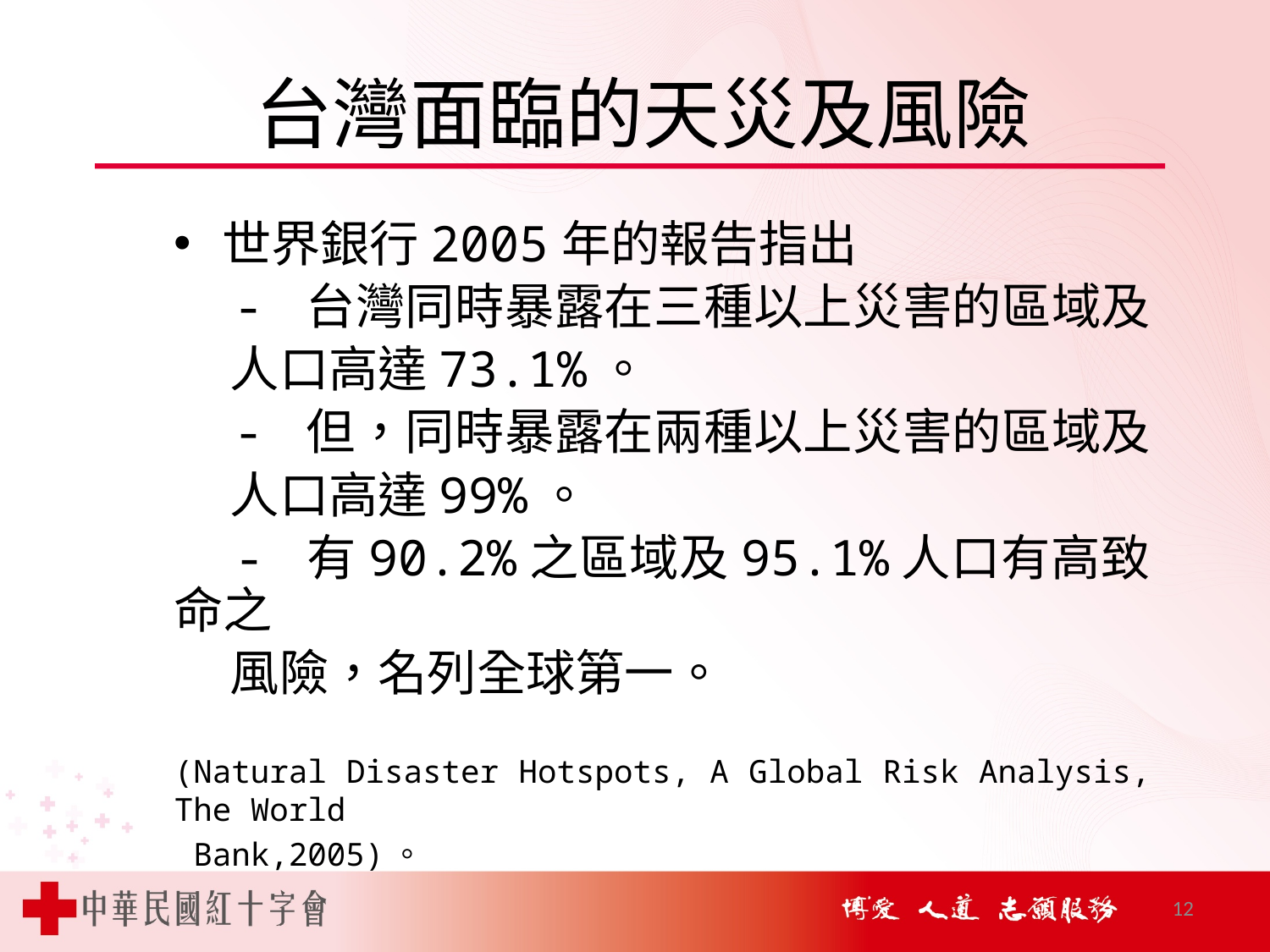

台灣面臨的天災及風險

世界銀行2005年的報告指出
  - 台灣同時暴露在三種以上災害的區域及
    人口高達73.1%。
  - 但，同時暴露在兩種以上災害的區域及
    人口高達99%。
  - 有90.2%之區域及95.1%人口有高致命之
    風險，名列全球第一。

(Natural Disaster Hotspots, A Global Risk Analysis, The World
 Bank,2005)。
12